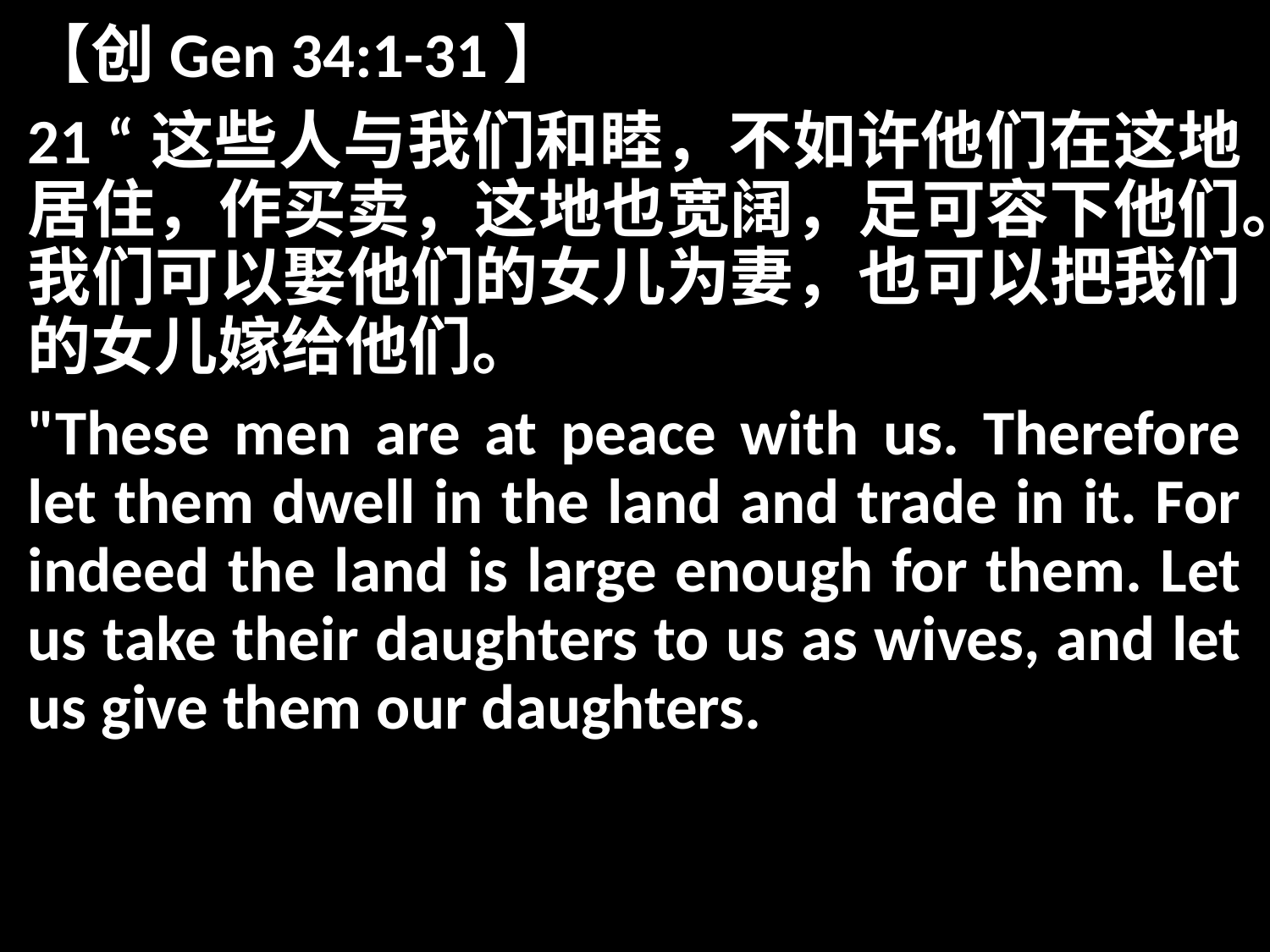

【创Gen 34:1-31】
21 “这些人与我们和睦，不如许他们在这地居住，作买卖，这地也宽阔，足可容下他们。我们可以娶他们的女儿为妻，也可以把我们的女儿嫁给他们。
"These men are at peace with us. Therefore let them dwell in the land and trade in it. For indeed the land is large enough for them. Let us take their daughters to us as wives, and let us give them our daughters.